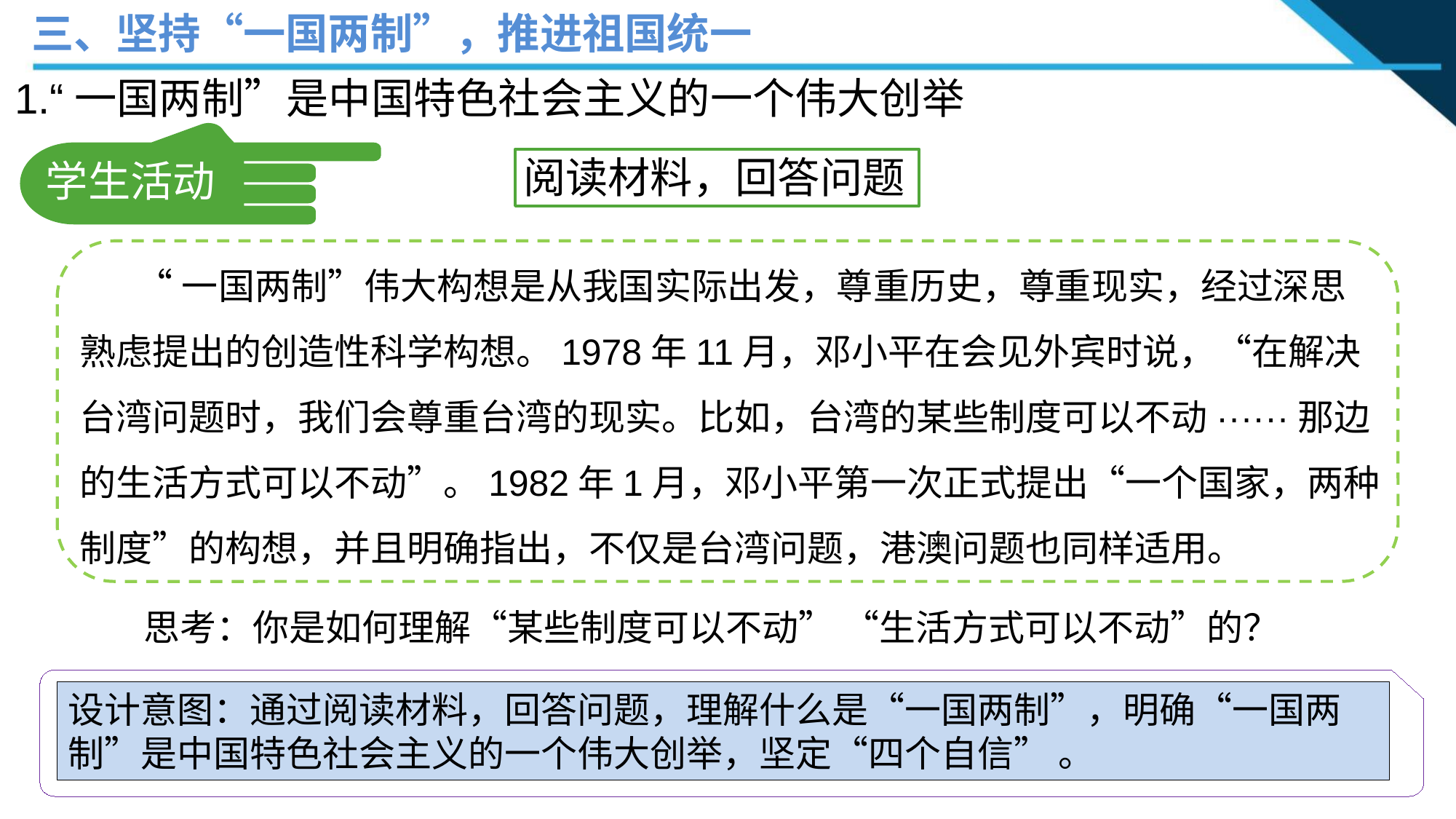

三、坚持“一国两制”，推进祖国统一

1.“一国两制”是中国特色社会主义的一个伟大创举
学生活动
阅读材料，回答问题

       “一国两制”伟大构想是从我国实际出发，尊重历史，尊重现实，经过深思熟虑提出的创造性科学构想。1978年11月，邓小平在会见外宾时说，“在解决台湾问题时，我们会尊重台湾的现实。比如，台湾的某些制度可以不动······那边的生活方式可以不动”。1982年1月，邓小平第一次正式提出“一个国家，两种制度”的构想，并且明确指出，不仅是台湾问题，港澳问题也同样适用。
       思考：你是如何理解“某些制度可以不动” “生活方式可以不动”的？

设计意图：通过阅读材料，回答问题，理解什么是“一国两制”，明确“一国两制”是中国特色社会主义的一个伟大创举，坚定“四个自信” 。